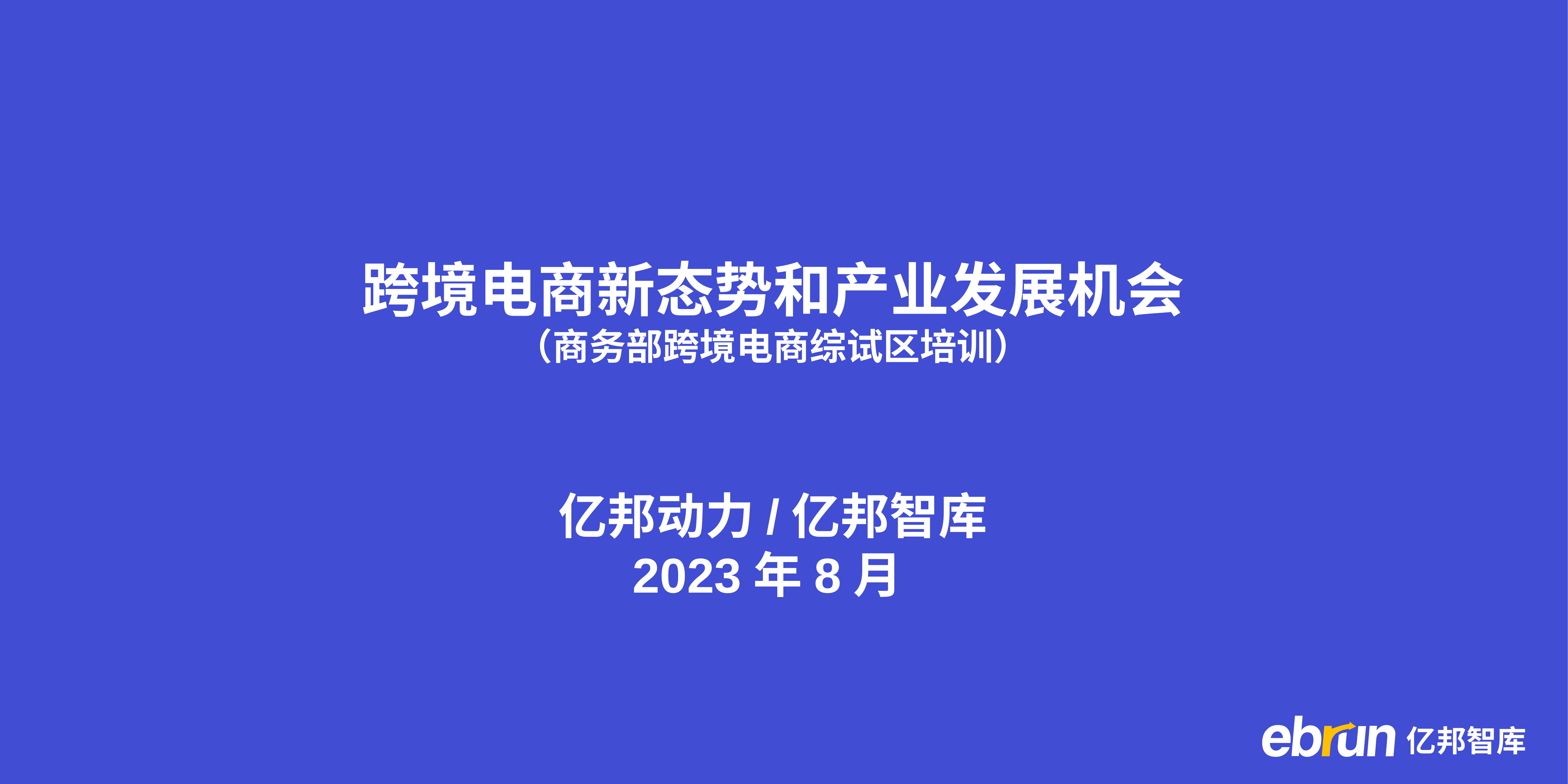

跨境电商新态势和产业发展机会
（商务部跨境电商综试区培训）

亿邦动力/亿邦智库
2023年8月

亿邦智库